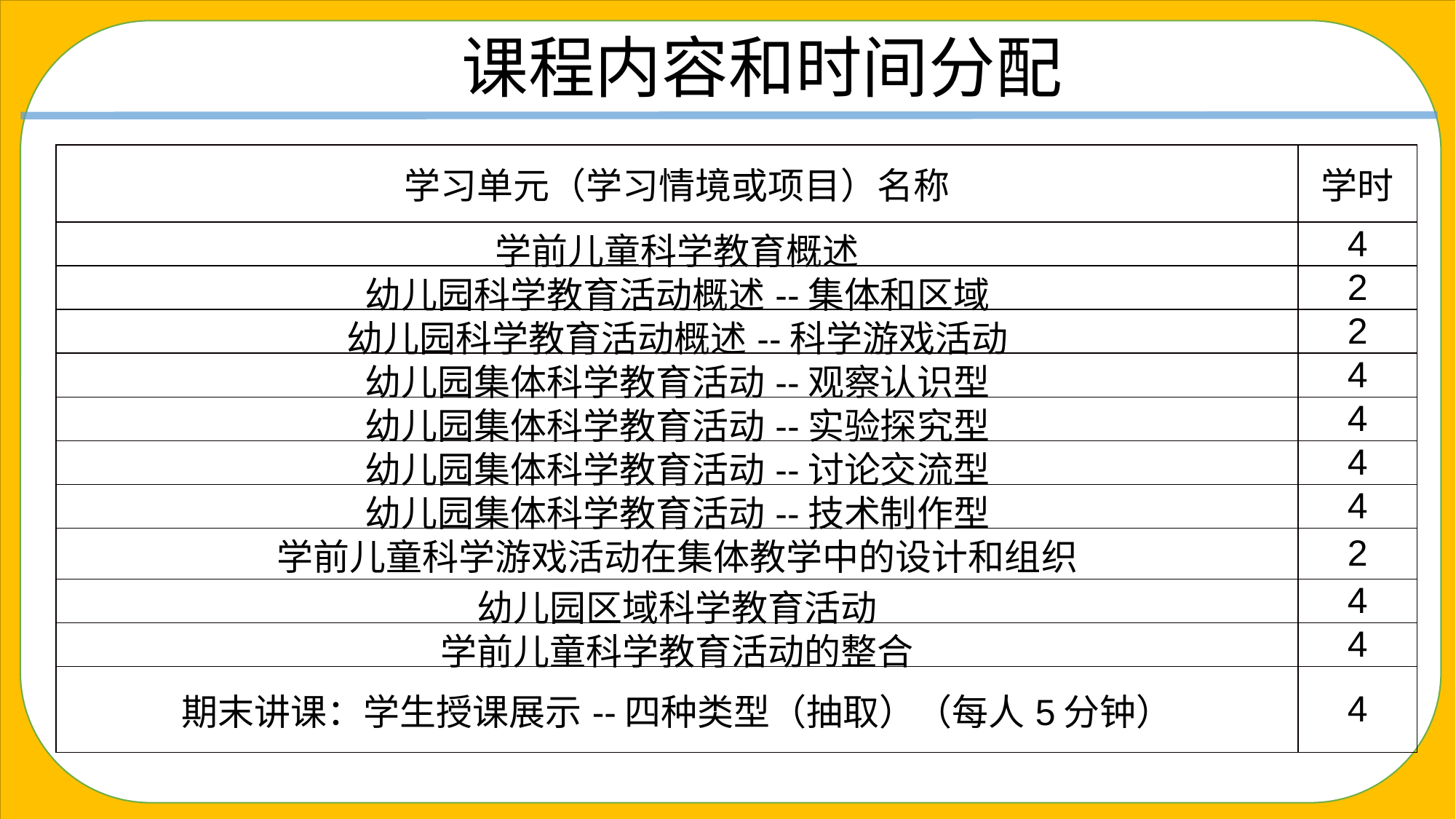

课程内容和时间分配
| 学习单元（学习情境或项目）名称 | 学时 |
| --- | --- |
| 学前儿童科学教育概述 | 4 |
| 幼儿园科学教育活动概述--集体和区域 | 2 |
| 幼儿园科学教育活动概述--科学游戏活动 | 2 |
| 幼儿园集体科学教育活动--观察认识型 | 4 |
| 幼儿园集体科学教育活动--实验探究型 | 4 |
| 幼儿园集体科学教育活动--讨论交流型 | 4 |
| 幼儿园集体科学教育活动--技术制作型 | 4 |
| 学前儿童科学游戏活动在集体教学中的设计和组织 | 2 |
| 幼儿园区域科学教育活动 | 4 |
| 学前儿童科学教育活动的整合 | 4 |
| 期末讲课：学生授课展示--四种类型（抽取）（每人5分钟） | 4 |